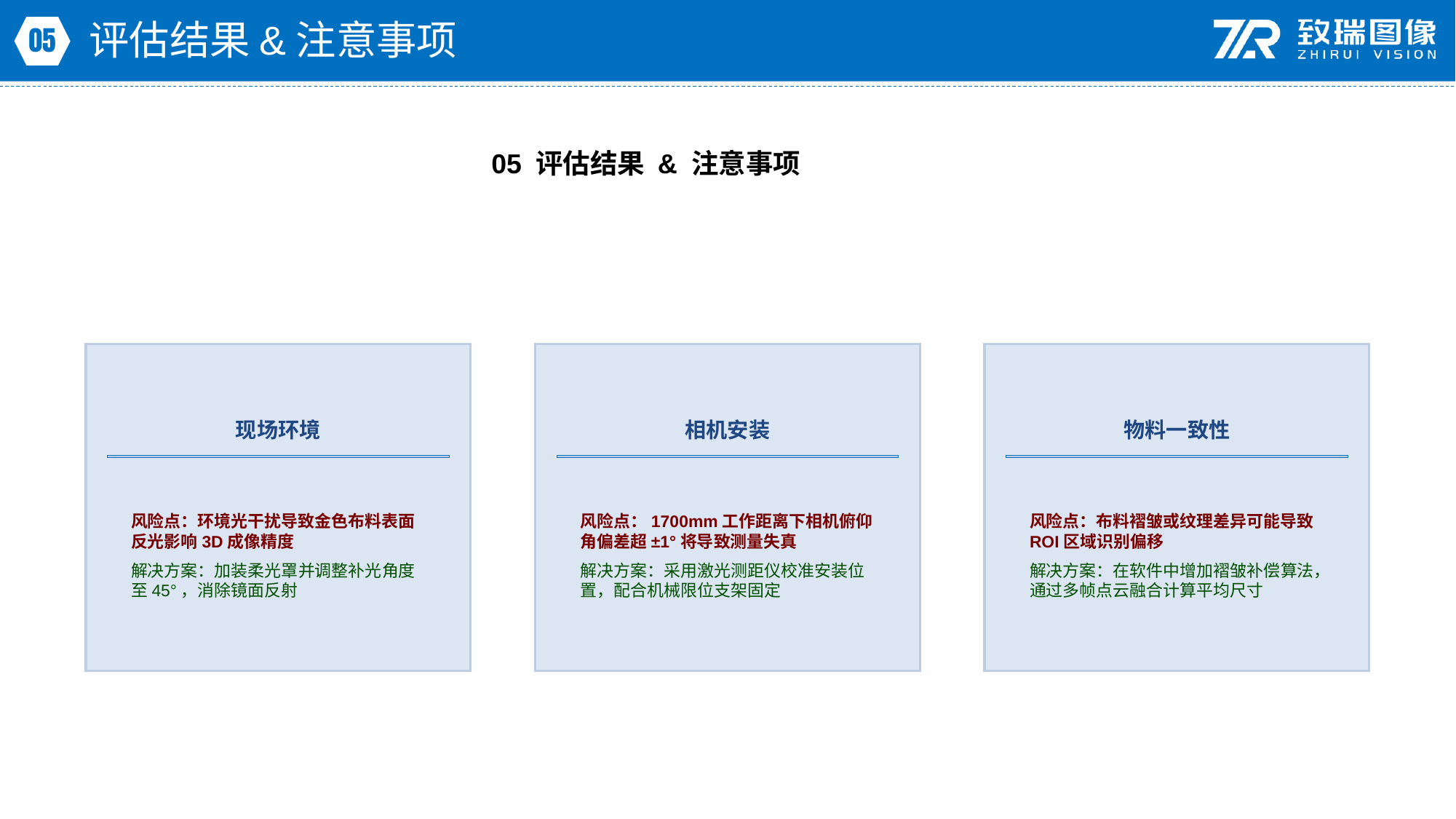

评估结果&注意事项
05

05 评估结果 & 注意事项

现场环境

相机安装

物料一致性

风险点：环境光干扰导致金色布料表面反光影响3D成像精度
解决方案：加装柔光罩并调整补光角度至45°，消除镜面反射

风险点：1700mm工作距离下相机俯仰角偏差超±1°将导致测量失真
解决方案：采用激光测距仪校准安装位置，配合机械限位支架固定

风险点：布料褶皱或纹理差异可能导致ROI区域识别偏移
解决方案：在软件中增加褶皱补偿算法，通过多帧点云融合计算平均尺寸